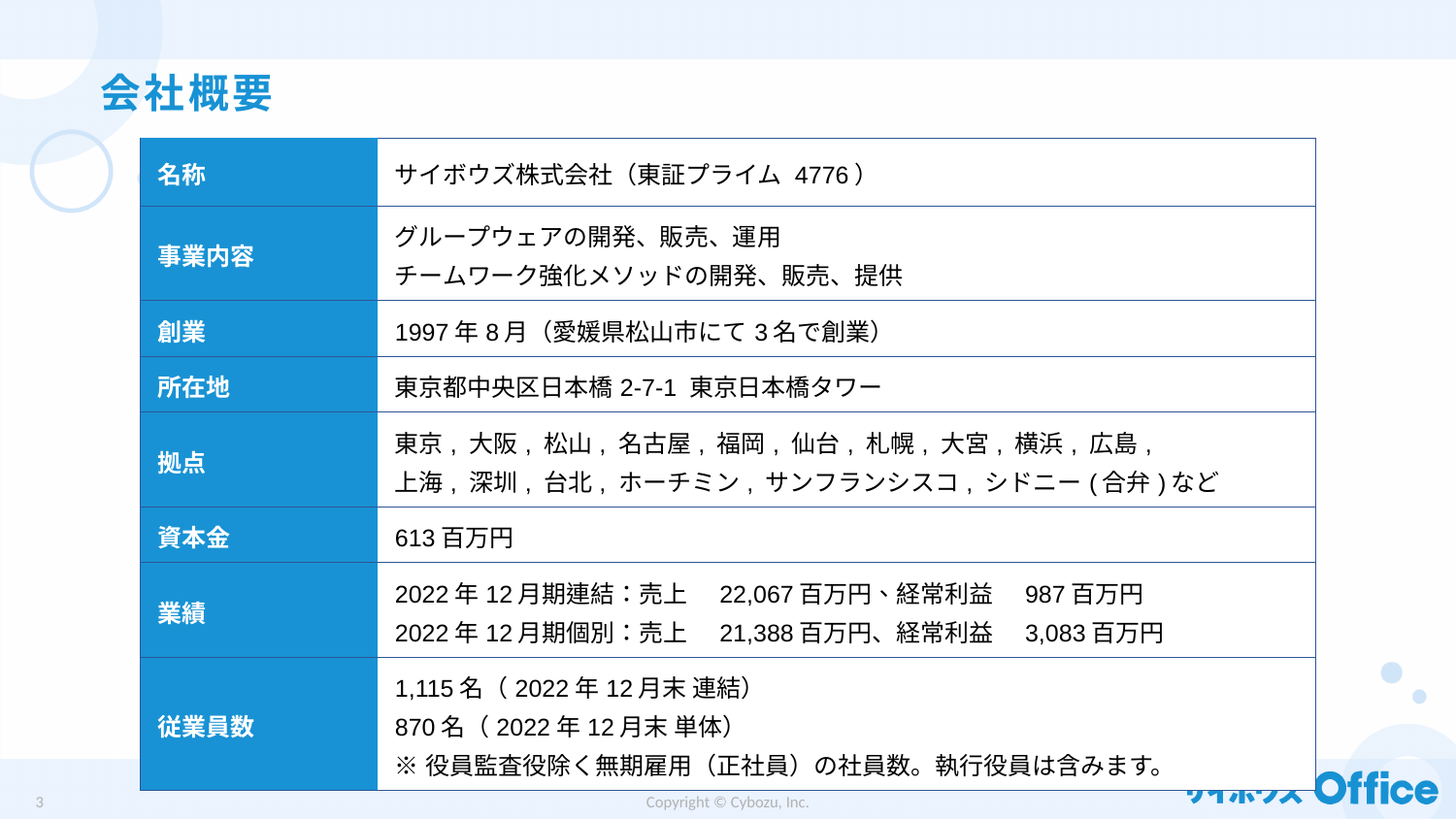

# 会社概要
| 名称 | サイボウズ株式会社（東証プライム 4776） |
| --- | --- |
| 事業内容 | グループウェアの開発、販売、運用 チームワーク強化メソッドの開発、販売、提供 |
| 創業 | 1997年8月（愛媛県松山市にて3名で創業） |
| 所在地 | 東京都中央区日本橋2-7-1 東京日本橋タワー |
| 拠点 | 東京, 大阪, 松山, 名古屋, 福岡, 仙台, 札幌, 大宮, 横浜, 広島, 上海, 深圳, 台北, ホーチミン, サンフランシスコ, シドニー(合弁)など |
| 資本金 | 613百万円 |
| 業績 | 2022年12月期連結：売上　22,067百万円、経常利益　987百万円 2022年12月期個別：売上　21,388百万円、経常利益　3,083百万円 |
| 従業員数 | 1,115名（2022年12月末 連結） 870名（2022年12月末 単体） ※役員監査役除く無期雇用（正社員）の社員数。執行役員は含みます。 |
3
Copyright © Cybozu, Inc.